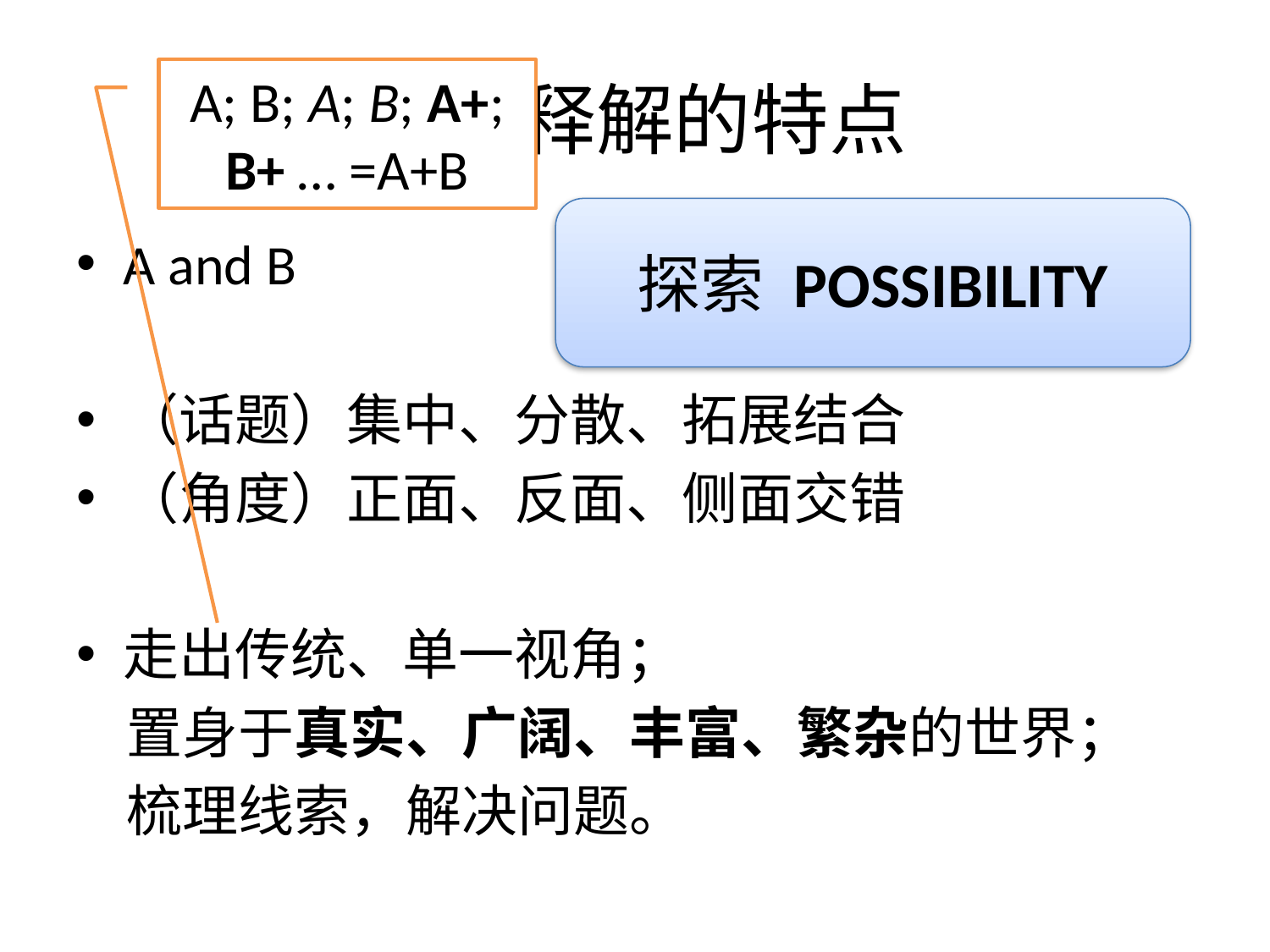

# 主题释解的特点
A; B; A; B; A+; B+ … =A+B
探索 POSSIBILITY
A and B

（话题）集中、分散、拓展结合
（角度）正面、反面、侧面交错

走出传统、单一视角；
   置身于真实、广阔、丰富、繁杂的世界；
   梳理线索，解决问题。